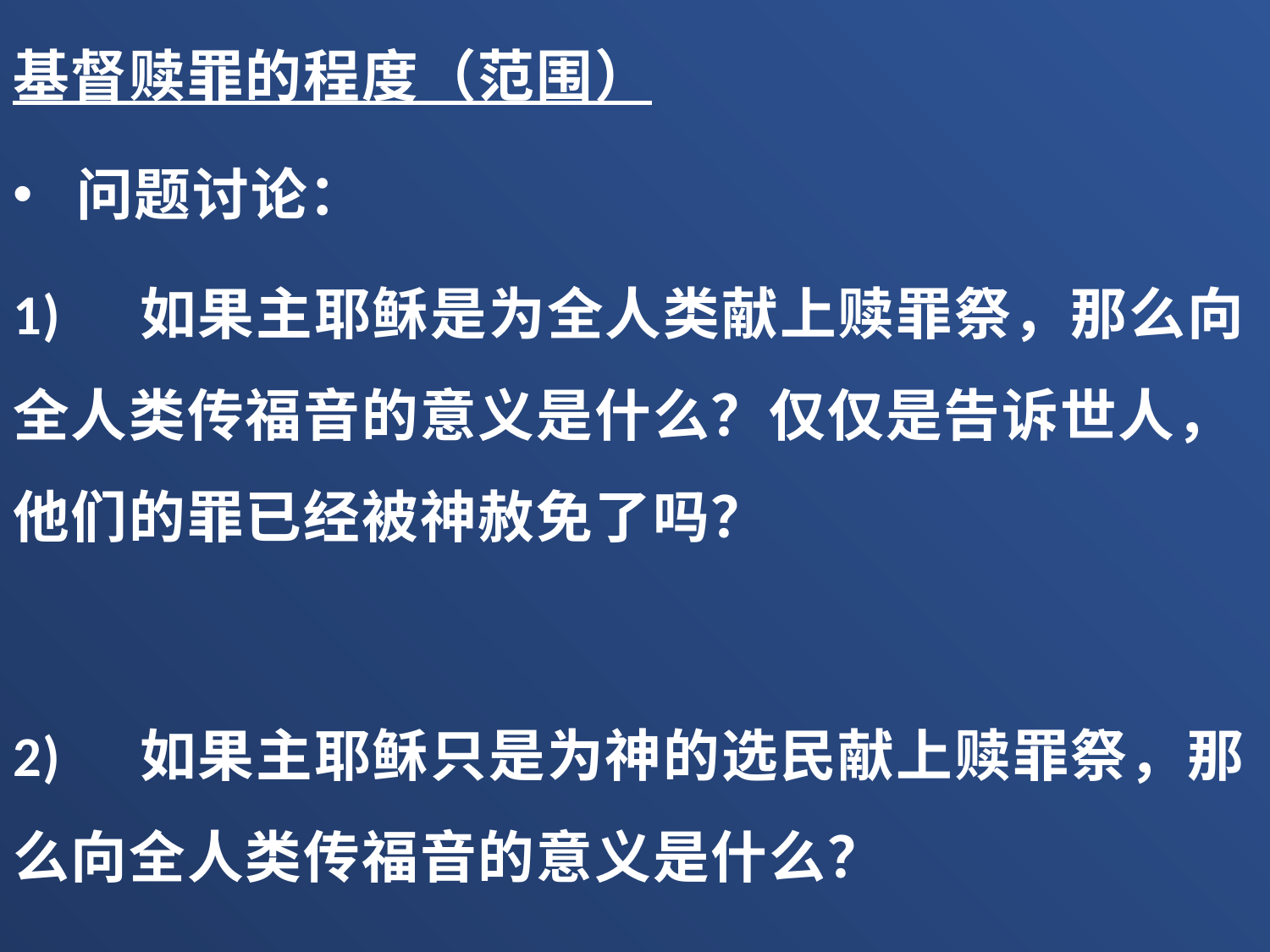

基督赎罪的程度（范围）
问题讨论：
1)	如果主耶稣是为全人类献上赎罪祭，那么向全人类传福音的意义是什么？仅仅是告诉世人，他们的罪已经被神赦免了吗？

2)	如果主耶稣只是为神的选民献上赎罪祭，那么向全人类传福音的意义是什么？